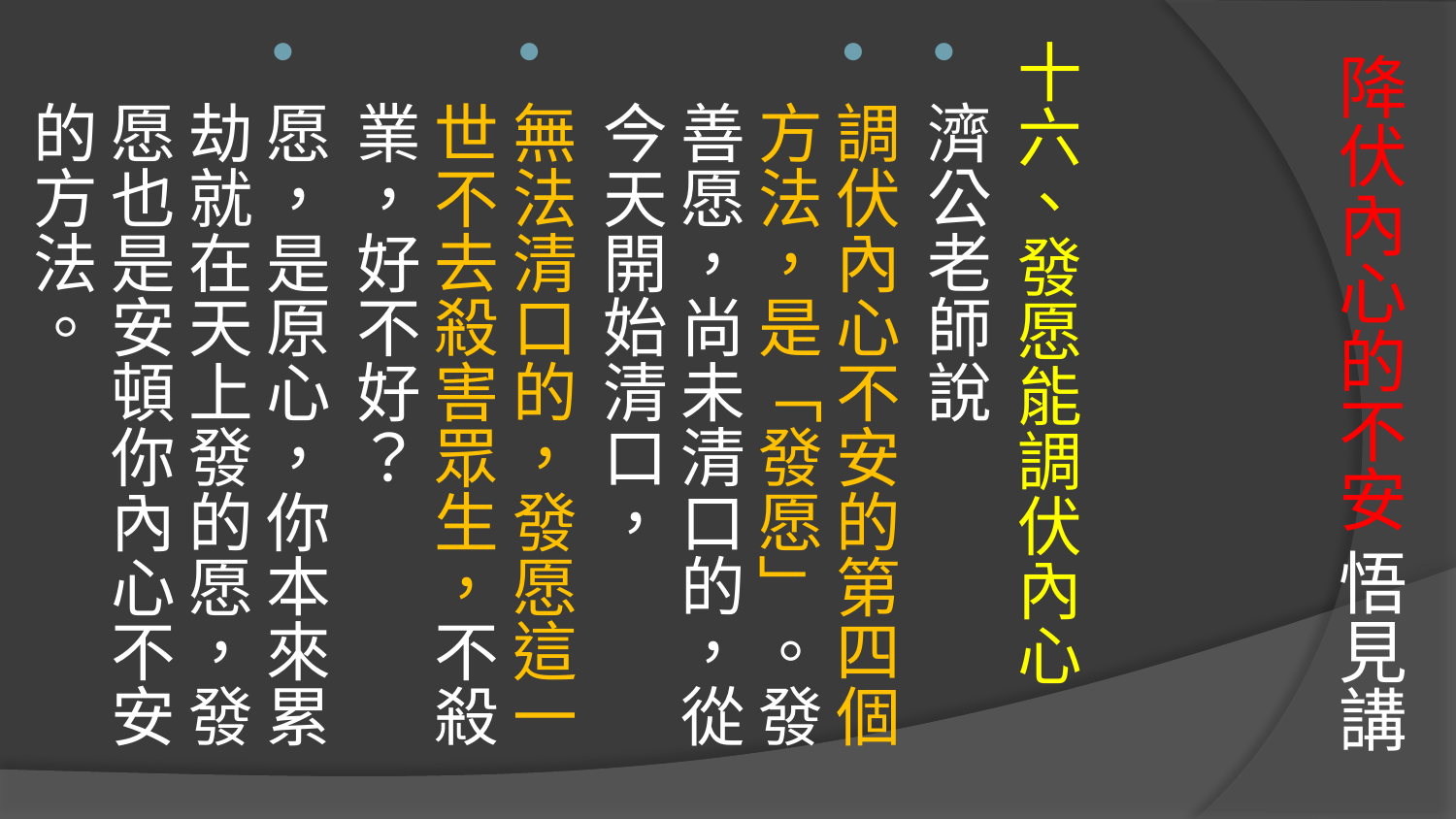

十六、發愿能調伏內心
濟公老師說
調伏內心不安的第四個方法，是「發愿」。發善愿，尚未清口的，從今天開始清口，
無法清口的，發愿這一世不去殺害眾生，不殺業，好不好？
愿，是原心，你本來累劫就在天上發的愿，發愿也是安頓你內心不安的方法。
# 降伏內心的不安 悟見講